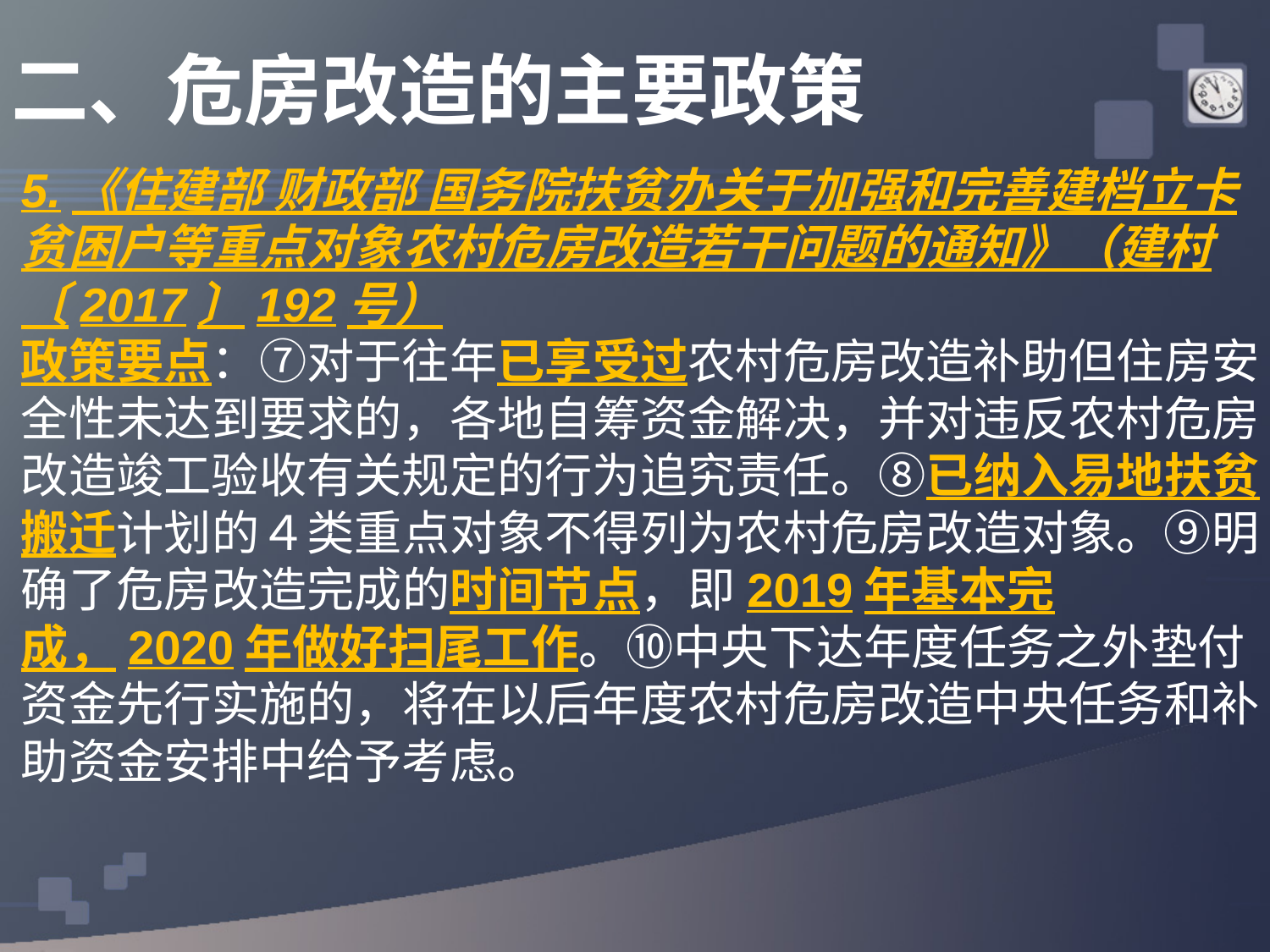

# 二、危房改造的主要政策
5.《住建部 财政部 国务院扶贫办关于加强和完善建档立卡贫困户等重点对象农村危房改造若干问题的通知》（建村〔2017〕192号）
政策要点：⑦对于往年已享受过农村危房改造补助但住房安全性未达到要求的，各地自筹资金解决，并对违反农村危房改造竣工验收有关规定的行为追究责任。⑧已纳入易地扶贫搬迁计划的４类重点对象不得列为农村危房改造对象。⑨明确了危房改造完成的时间节点，即2019年基本完成，2020年做好扫尾工作。⑩中央下达年度任务之外垫付资金先行实施的，将在以后年度农村危房改造中央任务和补助资金安排中给予考虑。